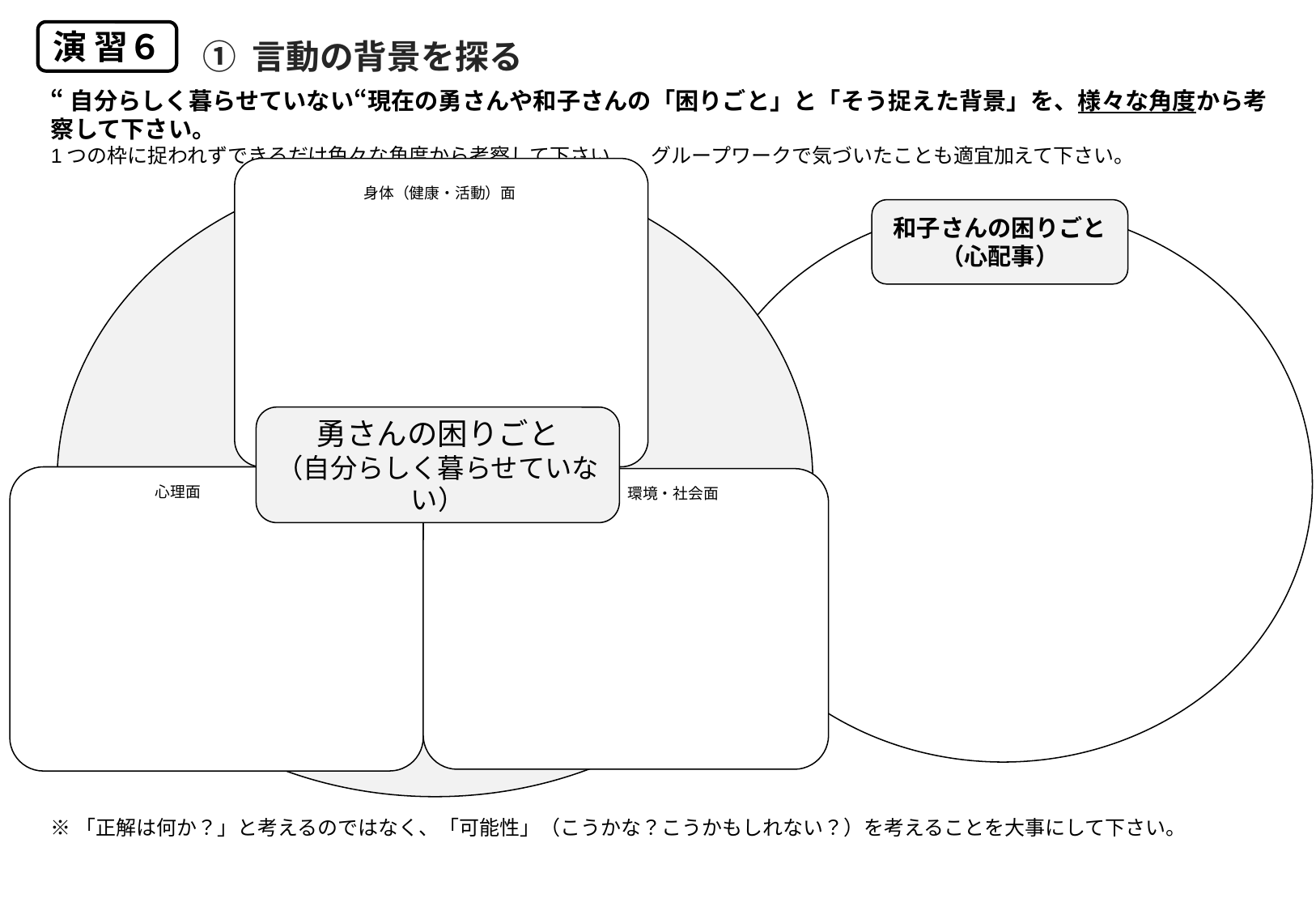

① 言動の背景を探る
演 習６
“自分らしく暮らせていない“現在の勇さんや和子さんの「困りごと」と「そう捉えた背景」を、様々な角度から考察して下さい。
1つの枠に捉われずできるだけ色々な角度から考察して下さい。　グループワークで気づいたことも適宜加えて下さい。

身体（健康・活動）面
和子さんの困りごと（心配事）

勇さんの困りごと
（自分らしく暮らせていない）

心理面
環境・社会面
※「正解は何か？」と考えるのではなく、「可能性」（こうかな？こうかもしれない？）を考えることを大事にして下さい。